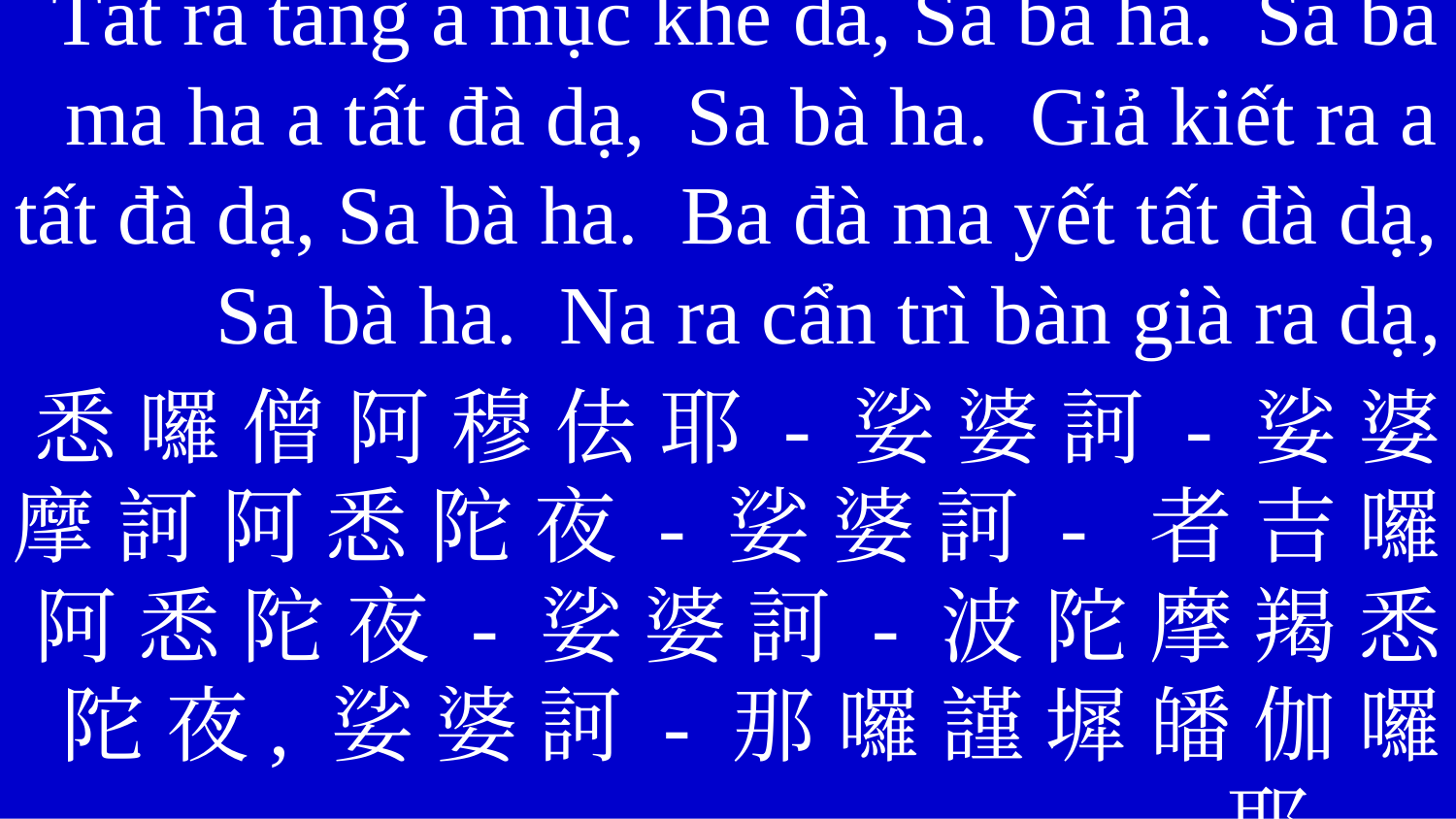

Tất ra tăng a mục khê da, Sa bà ha.  Sa bà ma ha a tất đà dạ,  Sa bà ha.  Giả kiết ra a tất đà dạ, Sa bà ha.  Ba đà ma yết tất đà dạ, Sa bà ha.  Na ra cẩn trì bàn già ra dạ,
悉 囉 僧 阿 穆 佉 耶 - 娑 婆 訶 - 娑 婆 摩 訶 阿 悉 陀 夜 - 娑 婆 訶 -  者 吉 囉 阿 悉 陀 夜 - 娑 婆 訶 - 波 陀 摩 羯 悉 陀 夜, 娑 婆 訶 - 那 囉 謹 墀 皤 伽 囉 耶 -